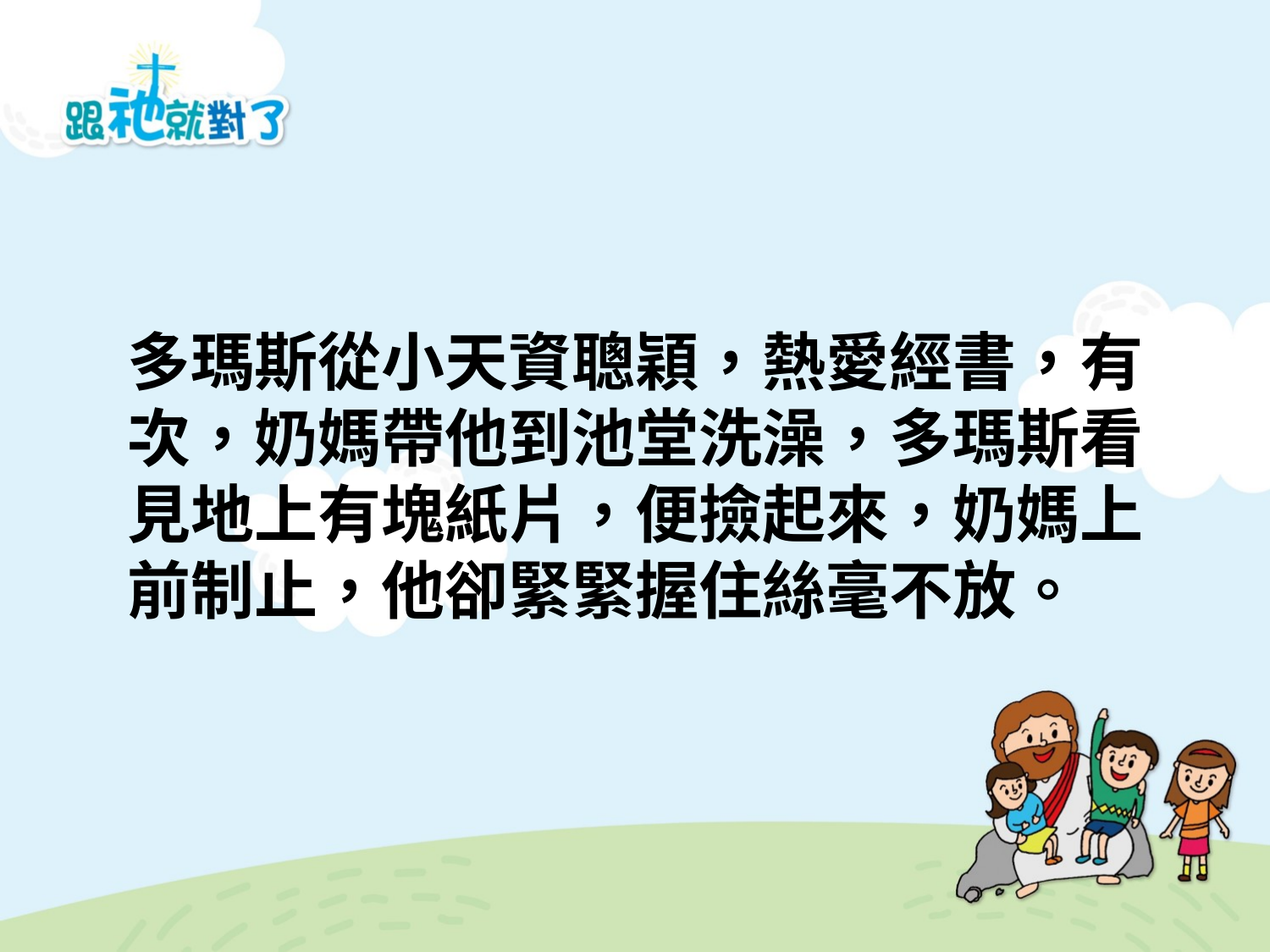

多瑪斯從小天資聰穎，熱愛經書，有次，奶媽帶他到池堂洗澡，多瑪斯看見地上有塊紙片，便撿起來，奶媽上前制止，他卻緊緊握住絲毫不放。